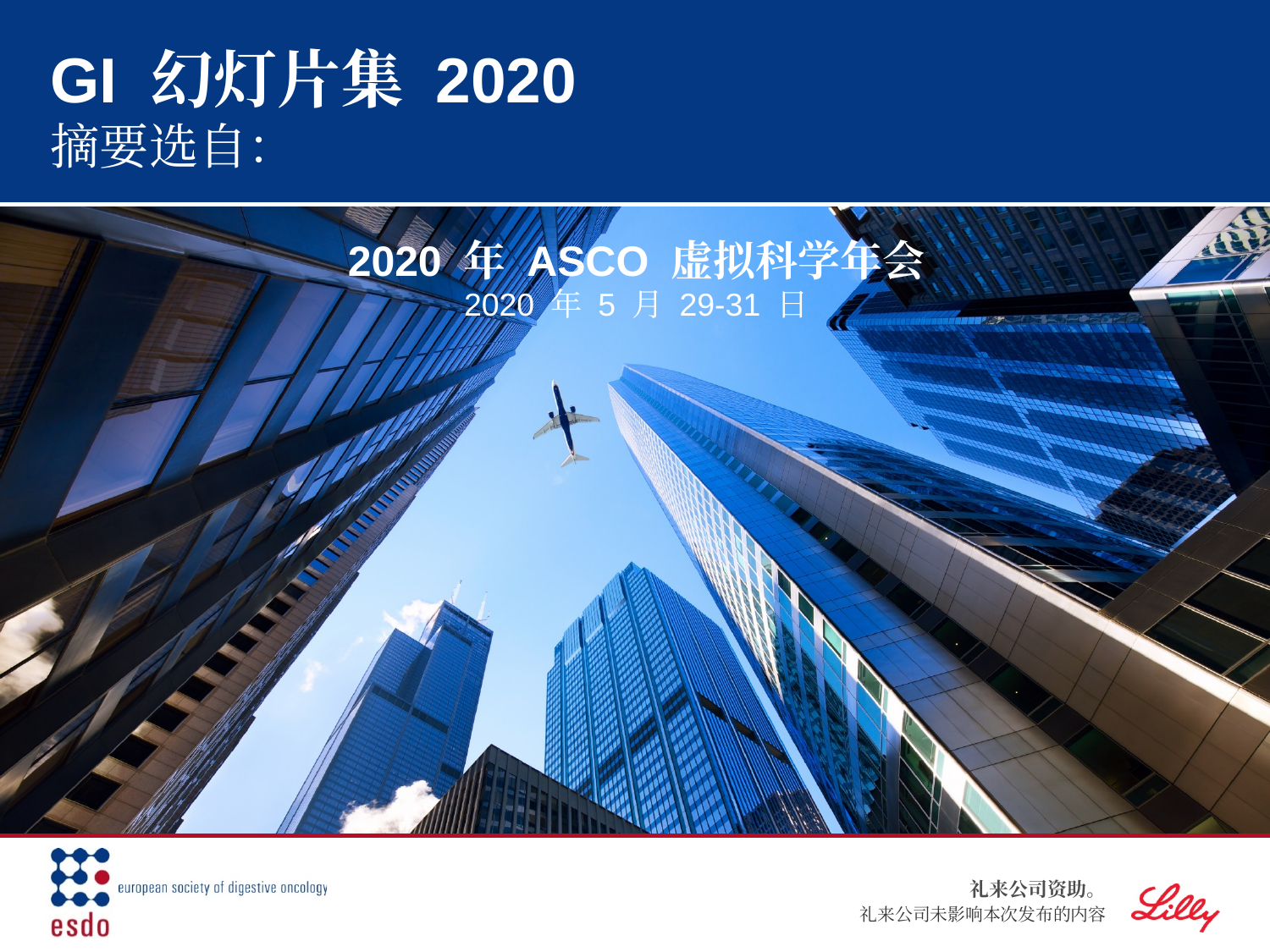

# GI 幻灯片集 2020 摘要选自：
2020 年 ASCO 虚拟科学年会
2020 年 5 月 29-31 日
礼来公司资助。
 礼来公司未影响本次发布的内容